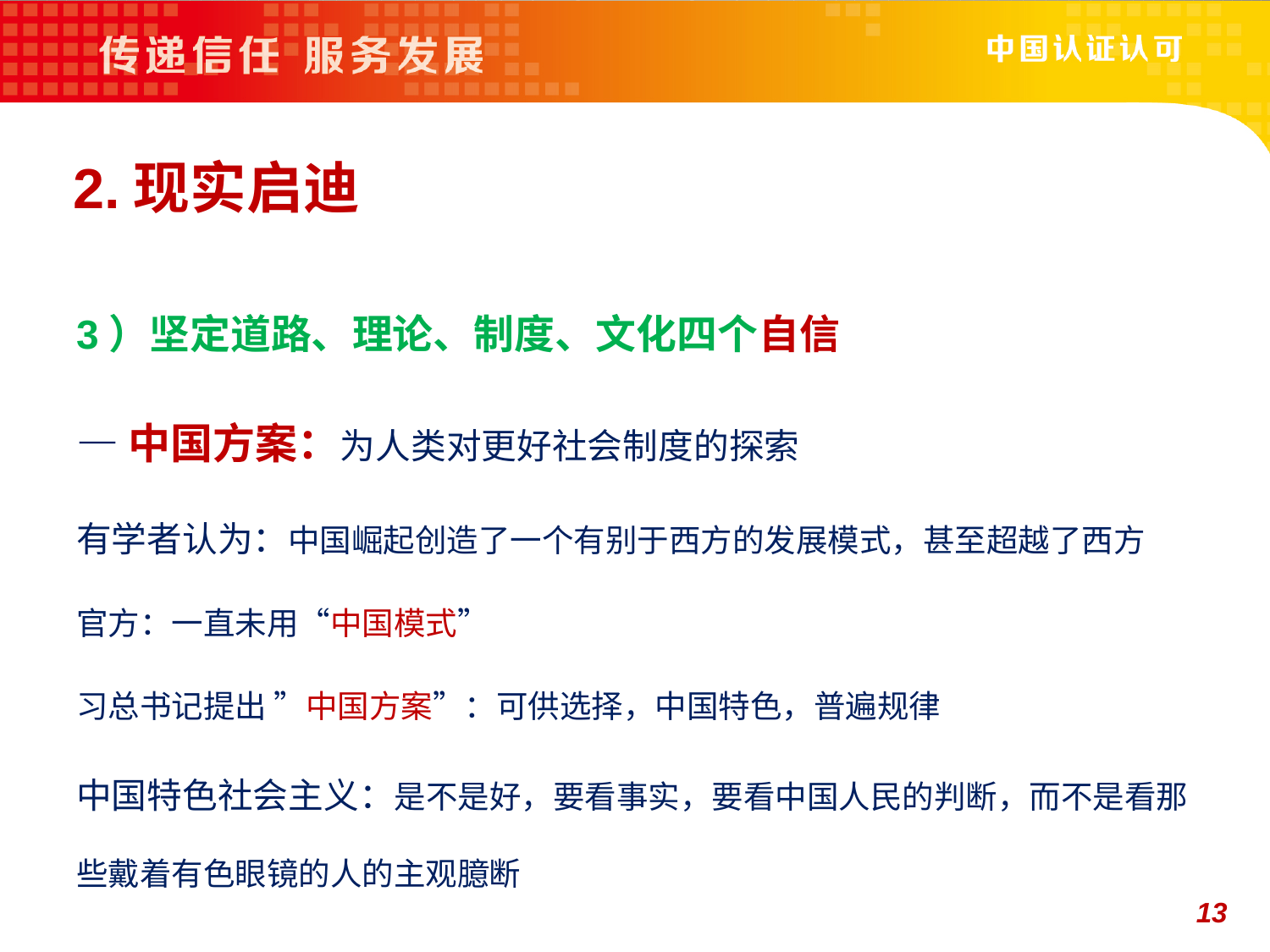

2.现实启迪
3）坚定道路、理论、制度、文化四个自信
—中国方案：为人类对更好社会制度的探索
有学者认为：中国崛起创造了一个有别于西方的发展模式，甚至超越了西方
官方：一直未用“中国模式”
习总书记提出 ”中国方案”：可供选择，中国特色，普遍规律
中国特色社会主义：是不是好，要看事实，要看中国人民的判断，而不是看那些戴着有色眼镜的人的主观臆断
13